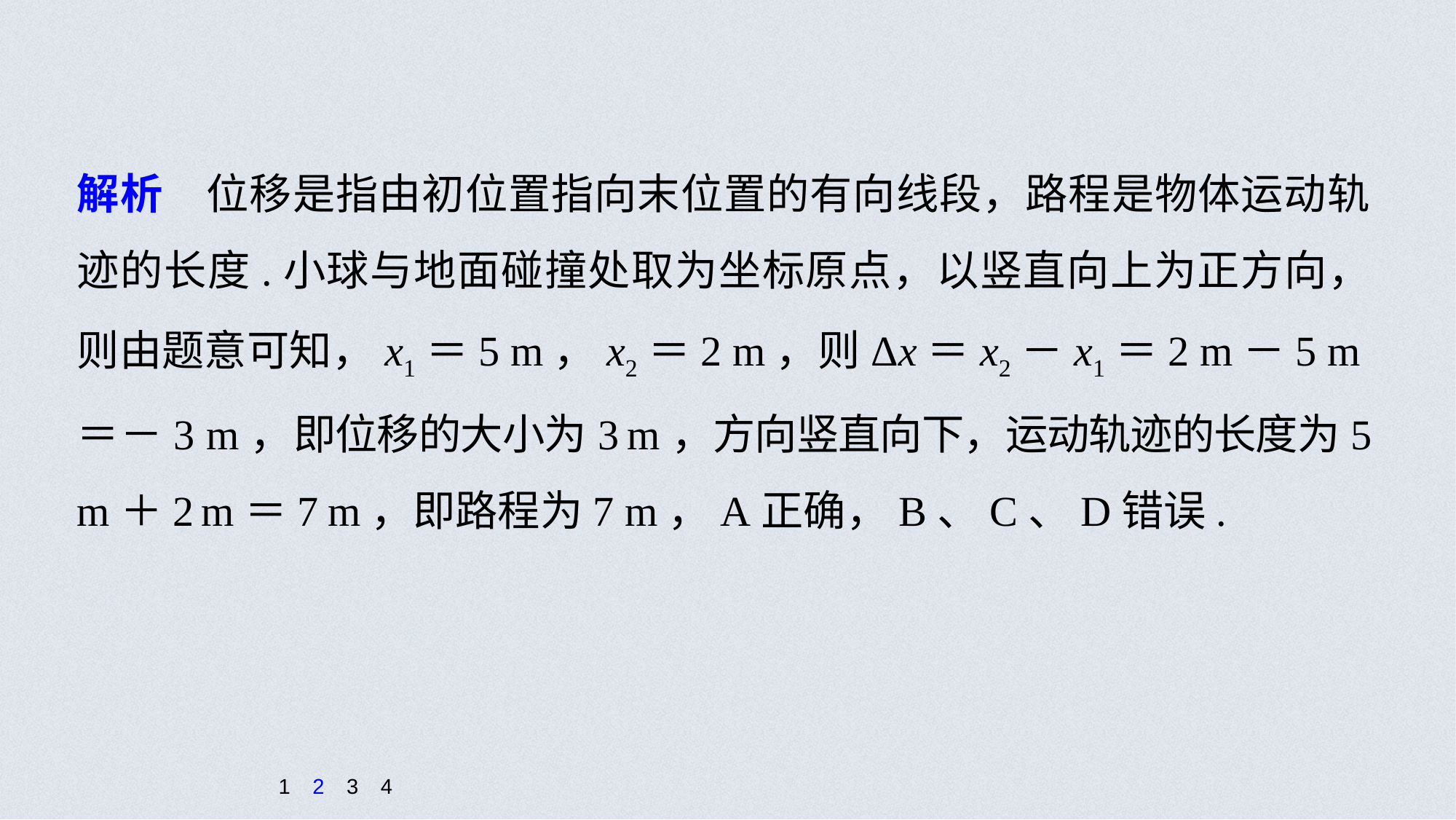

解析　位移是指由初位置指向末位置的有向线段，路程是物体运动轨迹的长度.小球与地面碰撞处取为坐标原点，以竖直向上为正方向，则由题意可知，x1＝5 m，x2＝2 m，则Δx＝x2－x1＝2 m－5 m＝－3 m，即位移的大小为3 m，方向竖直向下，运动轨迹的长度为5 m＋2 m＝7 m，即路程为7 m，A正确，B、C、D错误.
1
2
3
4